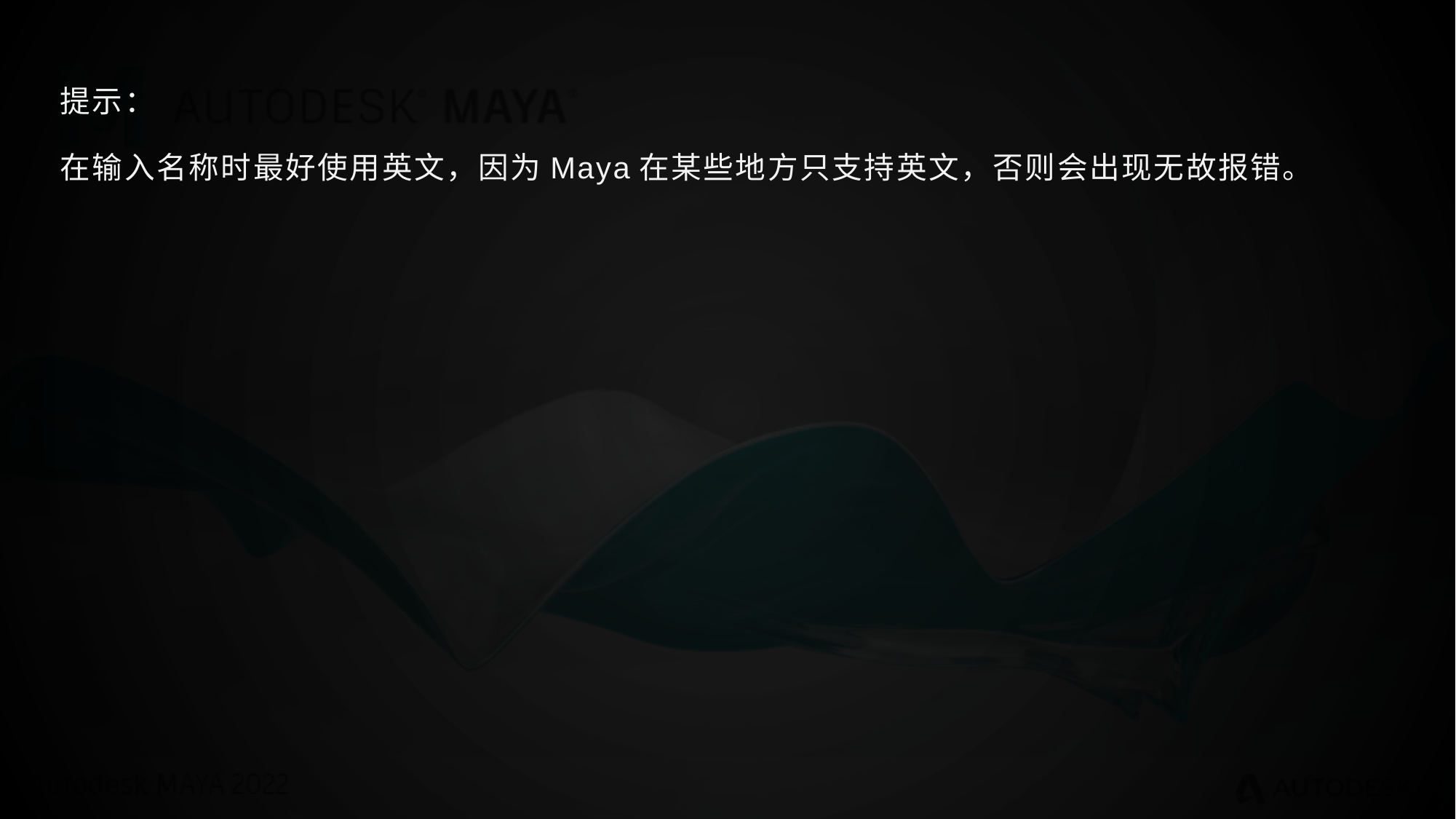

提示：
在输入名称时最好使用英文，因为Maya在某些地方只支持英文，否则会出现无故报错。